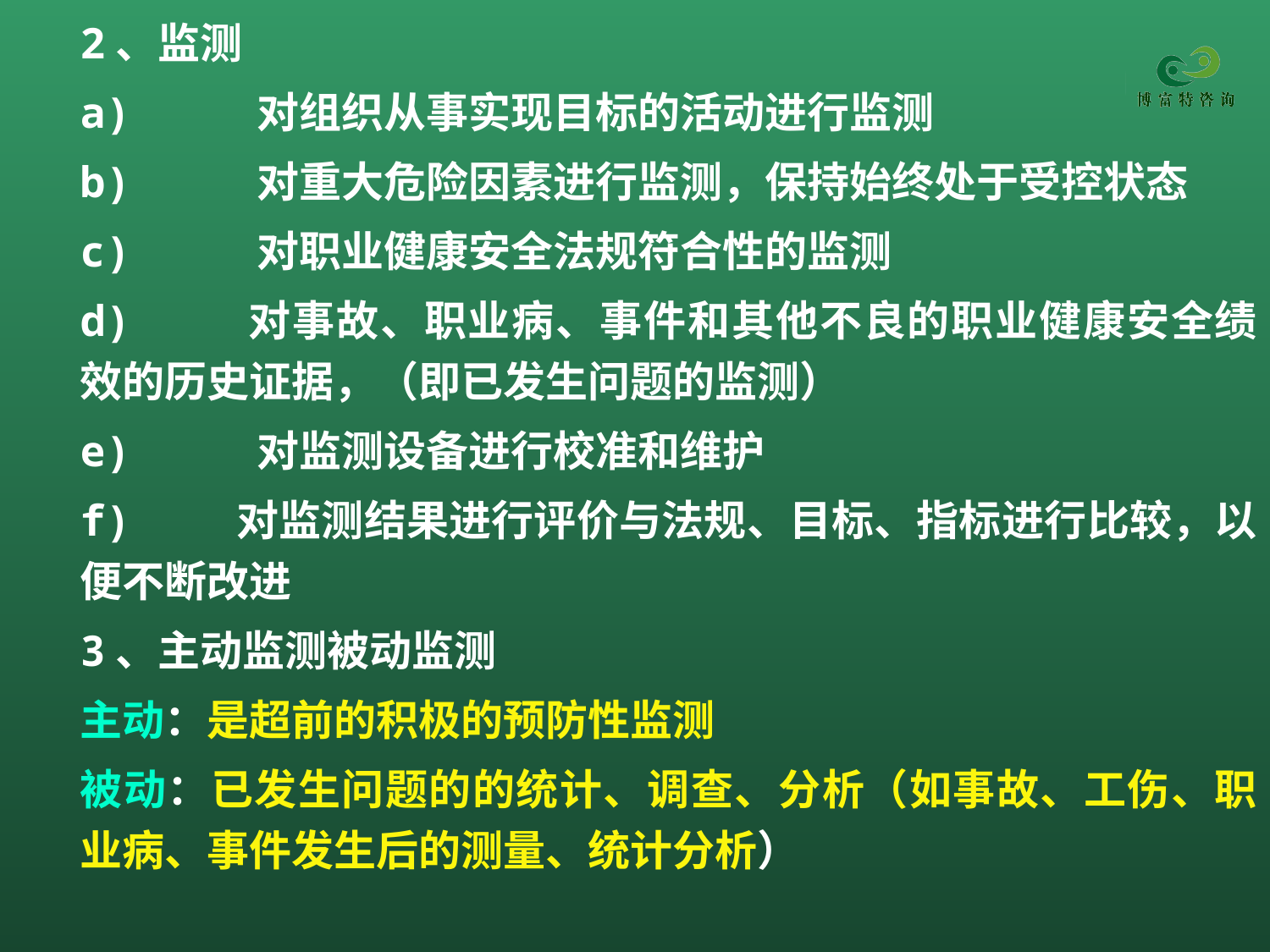

2、监测
a)           对组织从事实现目标的活动进行监测
b)           对重大危险因素进行监测，保持始终处于受控状态
c)           对职业健康安全法规符合性的监测
d)          对事故、职业病、事件和其他不良的职业健康安全绩效的历史证据，（即已发生问题的监测）
e)           对监测设备进行校准和维护
f)         对监测结果进行评价与法规、目标、指标进行比较，以便不断改进
3、主动监测被动监测
主动：是超前的积极的预防性监测
被动：已发生问题的的统计、调查、分析（如事故、工伤、职业病、事件发生后的测量、统计分析）